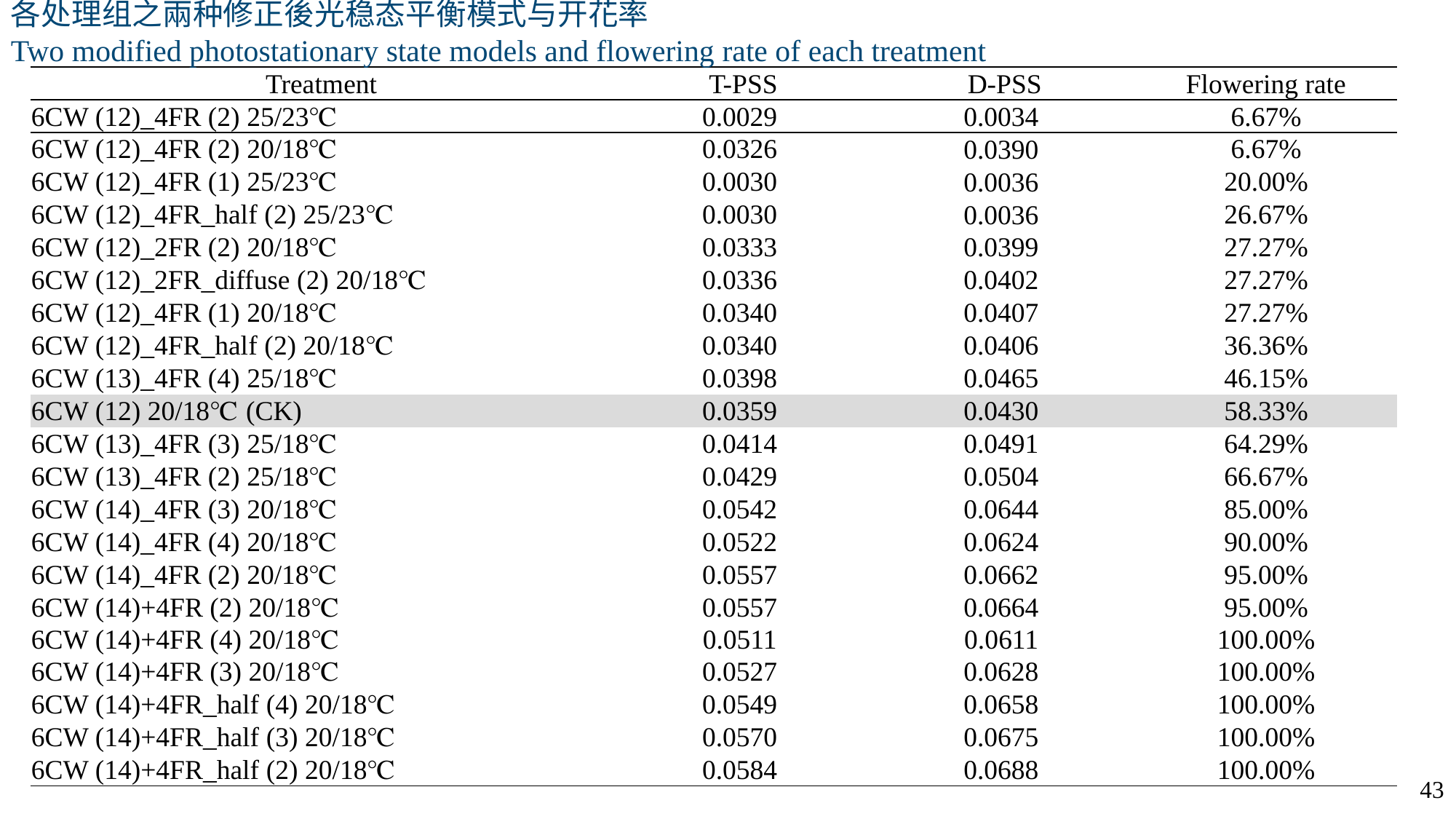

各处理组之兩种修正後光稳态平衡模式与开花率
Two modified photostationary state models and flowering rate of each treatment
| Treatment | T-PSS | D-PSS | Flowering rate |
| --- | --- | --- | --- |
| 6CW (12)\_4FR (2) 25/23℃ | 0.0029 | 0.0034 | 6.67% |
| 6CW (12)\_4FR (2) 20/18℃ | 0.0326 | 0.0390 | 6.67% |
| 6CW (12)\_4FR (1) 25/23℃ | 0.0030 | 0.0036 | 20.00% |
| 6CW (12)\_4FR\_half (2) 25/23℃ | 0.0030 | 0.0036 | 26.67% |
| 6CW (12)\_2FR (2) 20/18℃ | 0.0333 | 0.0399 | 27.27% |
| 6CW (12)\_2FR\_diffuse (2) 20/18℃ | 0.0336 | 0.0402 | 27.27% |
| 6CW (12)\_4FR (1) 20/18℃ | 0.0340 | 0.0407 | 27.27% |
| 6CW (12)\_4FR\_half (2) 20/18℃ | 0.0340 | 0.0406 | 36.36% |
| 6CW (13)\_4FR (4) 25/18℃ | 0.0398 | 0.0465 | 46.15% |
| 6CW (12) 20/18℃ (CK) | 0.0359 | 0.0430 | 58.33% |
| 6CW (13)\_4FR (3) 25/18℃ | 0.0414 | 0.0491 | 64.29% |
| 6CW (13)\_4FR (2) 25/18℃ | 0.0429 | 0.0504 | 66.67% |
| 6CW (14)\_4FR (3) 20/18℃ | 0.0542 | 0.0644 | 85.00% |
| 6CW (14)\_4FR (4) 20/18℃ | 0.0522 | 0.0624 | 90.00% |
| 6CW (14)\_4FR (2) 20/18℃ | 0.0557 | 0.0662 | 95.00% |
| 6CW (14)+4FR (2) 20/18℃ | 0.0557 | 0.0664 | 95.00% |
| 6CW (14)+4FR (4) 20/18℃ | 0.0511 | 0.0611 | 100.00% |
| 6CW (14)+4FR (3) 20/18℃ | 0.0527 | 0.0628 | 100.00% |
| 6CW (14)+4FR\_half (4) 20/18℃ | 0.0549 | 0.0658 | 100.00% |
| 6CW (14)+4FR\_half (3) 20/18℃ | 0.0570 | 0.0675 | 100.00% |
| 6CW (14)+4FR\_half (2) 20/18℃ | 0.0584 | 0.0688 | 100.00% |
43